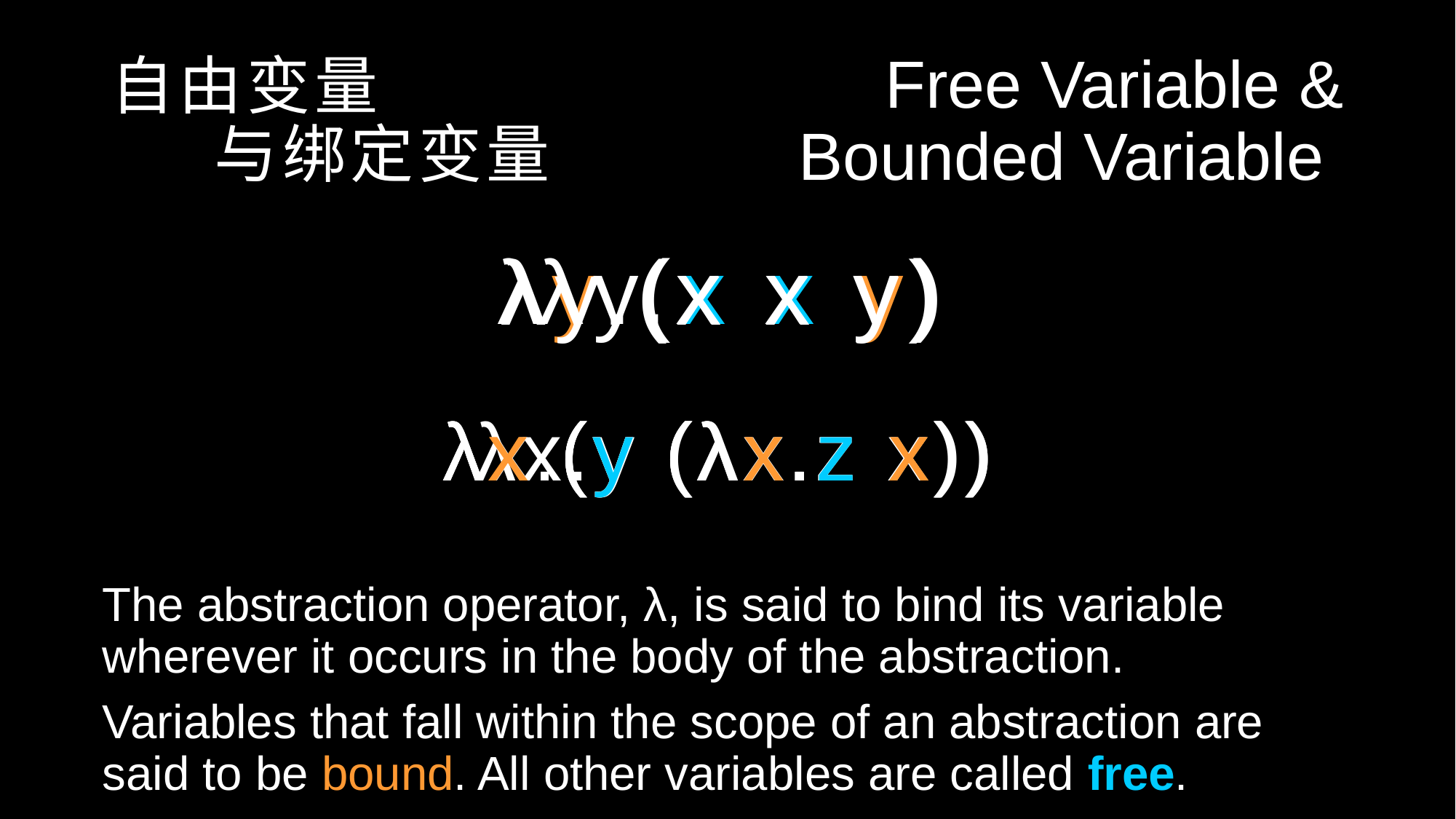

Free Variable &
Bounded Variable
# 自由变量 与绑定变量
λy.(x x y)
λy.x x y
λy.(x x y)
λx.(y (λx.z x))
λx.(y (λx.z x))
λx.(y (λx.z x))
λx.y (λx.z x)
The abstraction operator, λ, is said to bind its variable wherever it occurs in the body of the abstraction.
Variables that fall within the scope of an abstraction are said to be bound. All other variables are called free.